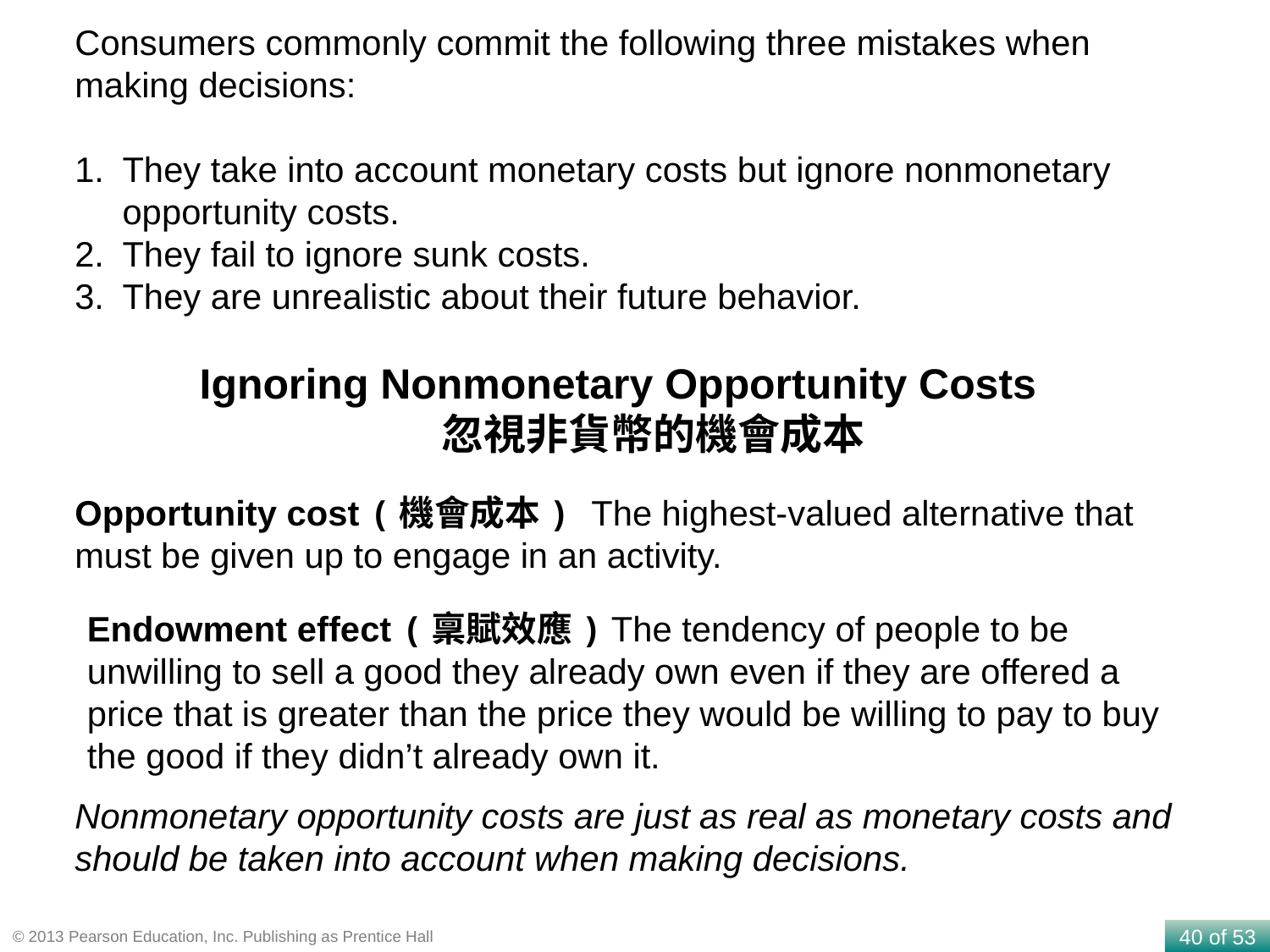

Consumers commonly commit the following three mistakes when making decisions:

They take into account monetary costs but ignore nonmonetary opportunity costs.
They fail to ignore sunk costs.
They are unrealistic about their future behavior.
Ignoring Nonmonetary Opportunity Costs
 忽視非貨幣的機會成本
Opportunity cost (機會成本) The highest-valued alternative that must be given up to engage in an activity.
Endowment effect (稟賦效應) The tendency of people to be unwilling to sell a good they already own even if they are offered a price that is greater than the price they would be willing to pay to buy the good if they didn’t already own it.
Nonmonetary opportunity costs are just as real as monetary costs and should be taken into account when making decisions.